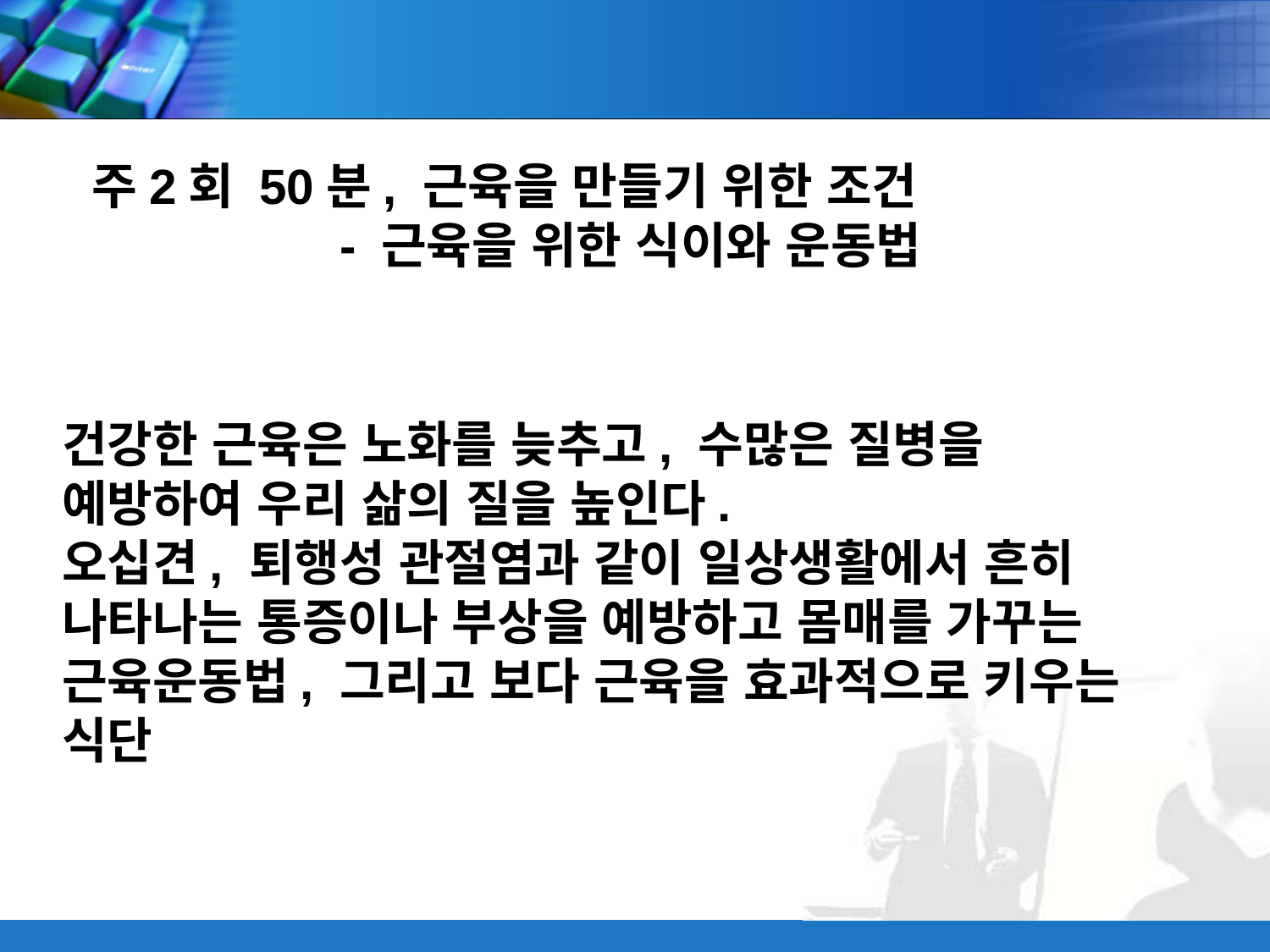

주2회 50분, 근육을 만들기 위한 조건
                  - 근육을 위한 식이와 운동법
건강한 근육은 노화를 늦추고, 수많은 질병을 예방하여 우리 삶의 질을 높인다.
오십견, 퇴행성 관절염과 같이 일상생활에서 흔히 나타나는 통증이나 부상을 예방하고 몸매를 가꾸는 근육운동법, 그리고 보다 근육을 효과적으로 키우는 식단